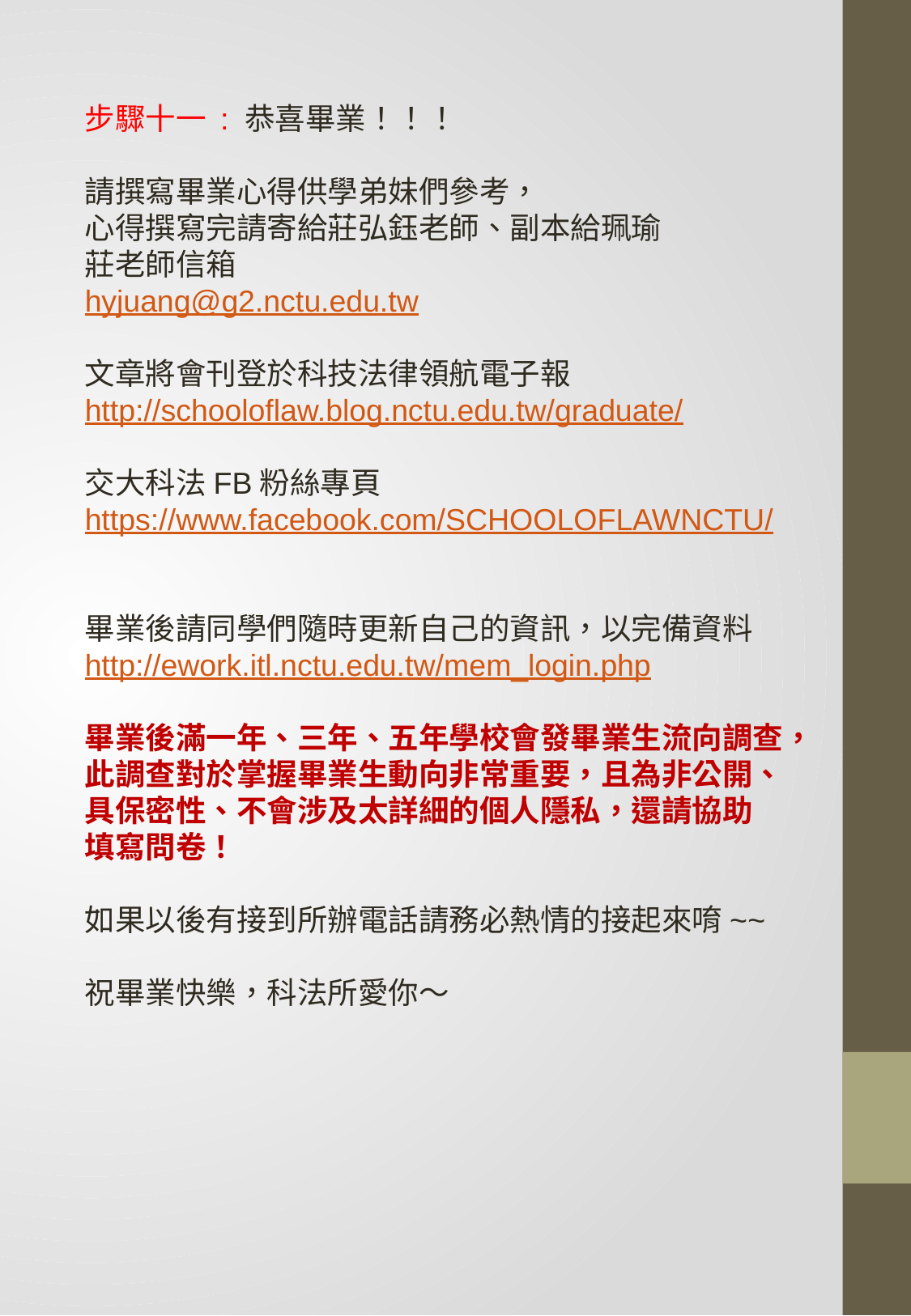

步驟十一 : 恭喜畢業！！！

請撰寫畢業心得供學弟妹們參考，
心得撰寫完請寄給莊弘鈺老師、副本給珮瑜
莊老師信箱
hyjuang@g2.nctu.edu.tw

文章將會刊登於科技法律領航電子報
http://schooloflaw.blog.nctu.edu.tw/graduate/

交大科法FB粉絲專頁
https://www.facebook.com/SCHOOLOFLAWNCTU/

畢業後請同學們隨時更新自己的資訊，以完備資料
http://ework.itl.nctu.edu.tw/mem_login.php

畢業後滿一年、三年、五年學校會發畢業生流向調查，
此調查對於掌握畢業生動向非常重要，且為非公開、
具保密性、不會涉及太詳細的個人隱私，還請協助
填寫問卷！

如果以後有接到所辦電話請務必熱情的接起來唷~~

祝畢業快樂，科法所愛你～